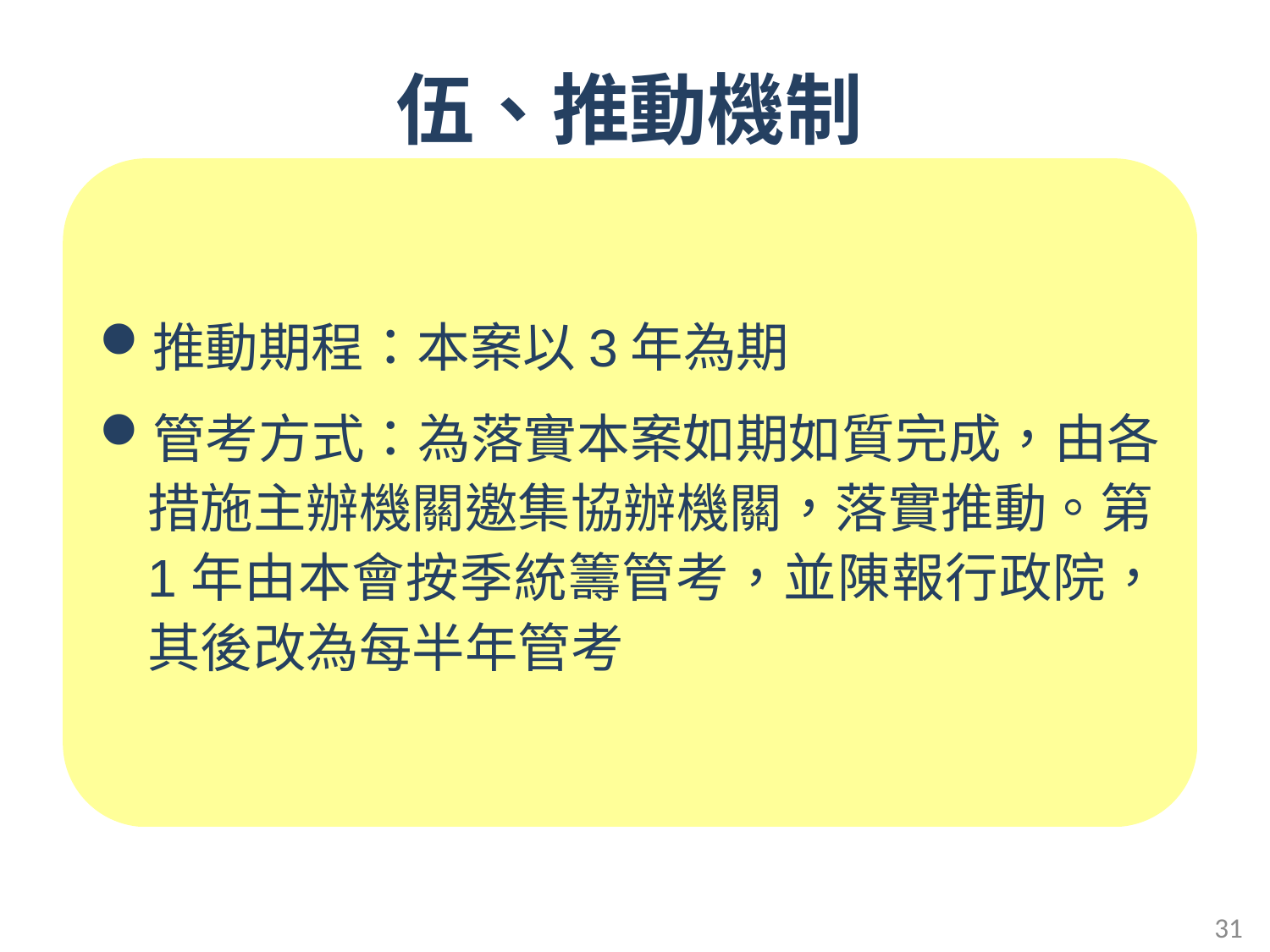

# 伍、推動機制
推動期程：本案以3年為期
管考方式：為落實本案如期如質完成，由各措施主辦機關邀集協辦機關，落實推動。第1年由本會按季統籌管考，並陳報行政院，其後改為每半年管考
31